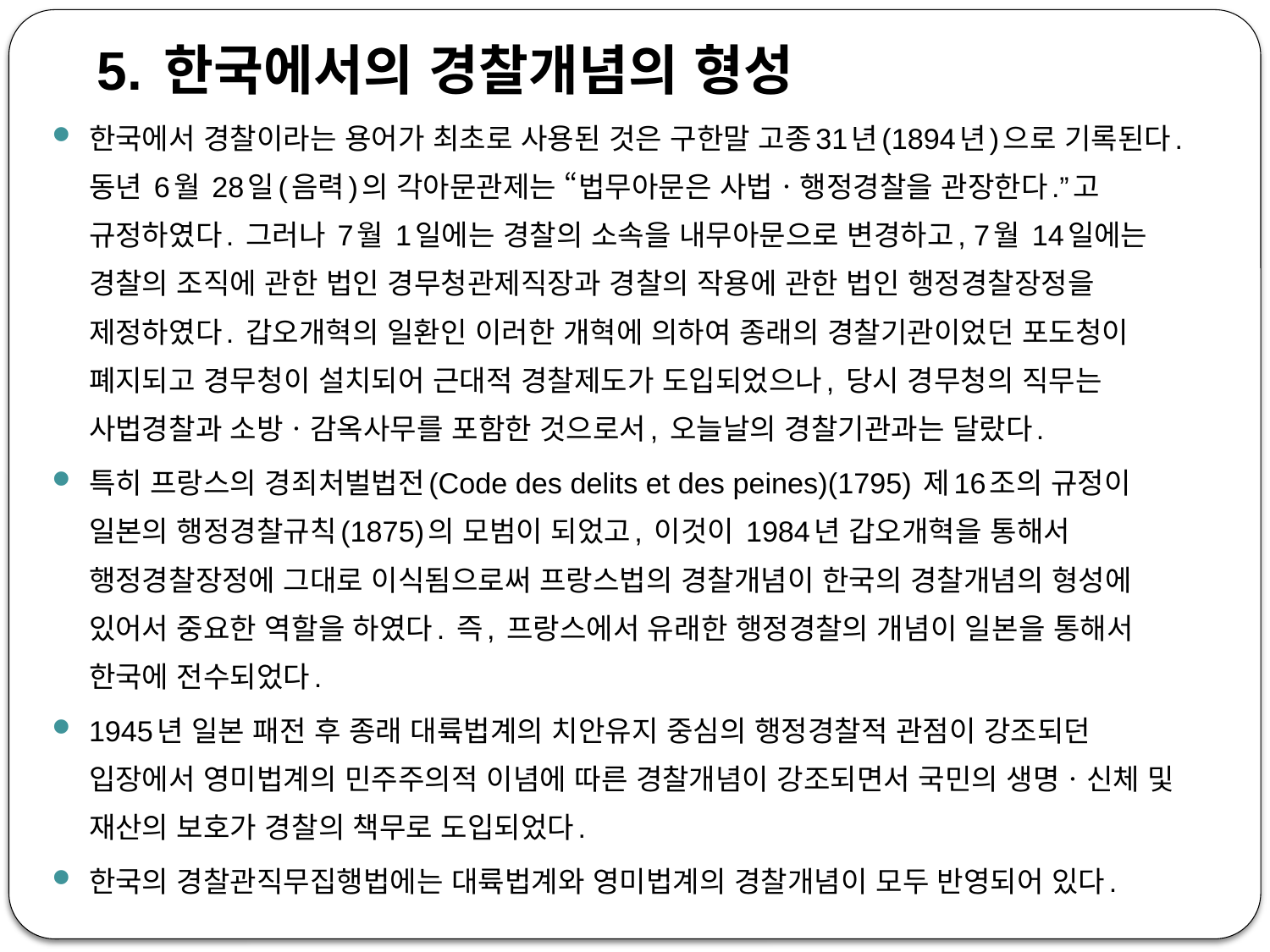

5. 한국에서의 경찰개념의 형성
한국에서 경찰이라는 용어가 최초로 사용된 것은 구한말 고종31년(1894년)으로 기록된다. 동년 6월 28일(음력)의 각아문관제는 “법무아문은 사법ㆍ행정경찰을 관장한다.”고 규정하였다. 그러나 7월 1일에는 경찰의 소속을 내무아문으로 변경하고, 7월 14일에는 경찰의 조직에 관한 법인 경무청관제직장과 경찰의 작용에 관한 법인 행정경찰장정을 제정하였다. 갑오개혁의 일환인 이러한 개혁에 의하여 종래의 경찰기관이었던 포도청이 폐지되고 경무청이 설치되어 근대적 경찰제도가 도입되었으나, 당시 경무청의 직무는 사법경찰과 소방ㆍ감옥사무를 포함한 것으로서, 오늘날의 경찰기관과는 달랐다.
특히 프랑스의 경죄처벌법전(Code des delits et des peines)(1795) 제16조의 규정이 일본의 행정경찰규칙(1875)의 모범이 되었고, 이것이 1984년 갑오개혁을 통해서 행정경찰장정에 그대로 이식됨으로써 프랑스법의 경찰개념이 한국의 경찰개념의 형성에 있어서 중요한 역할을 하였다. 즉, 프랑스에서 유래한 행정경찰의 개념이 일본을 통해서 한국에 전수되었다.
1945년 일본 패전 후 종래 대륙법계의 치안유지 중심의 행정경찰적 관점이 강조되던 입장에서 영미법계의 민주주의적 이념에 따른 경찰개념이 강조되면서 국민의 생명ㆍ신체 및 재산의 보호가 경찰의 책무로 도입되었다.
한국의 경찰관직무집행법에는 대륙법계와 영미법계의 경찰개념이 모두 반영되어 있다.